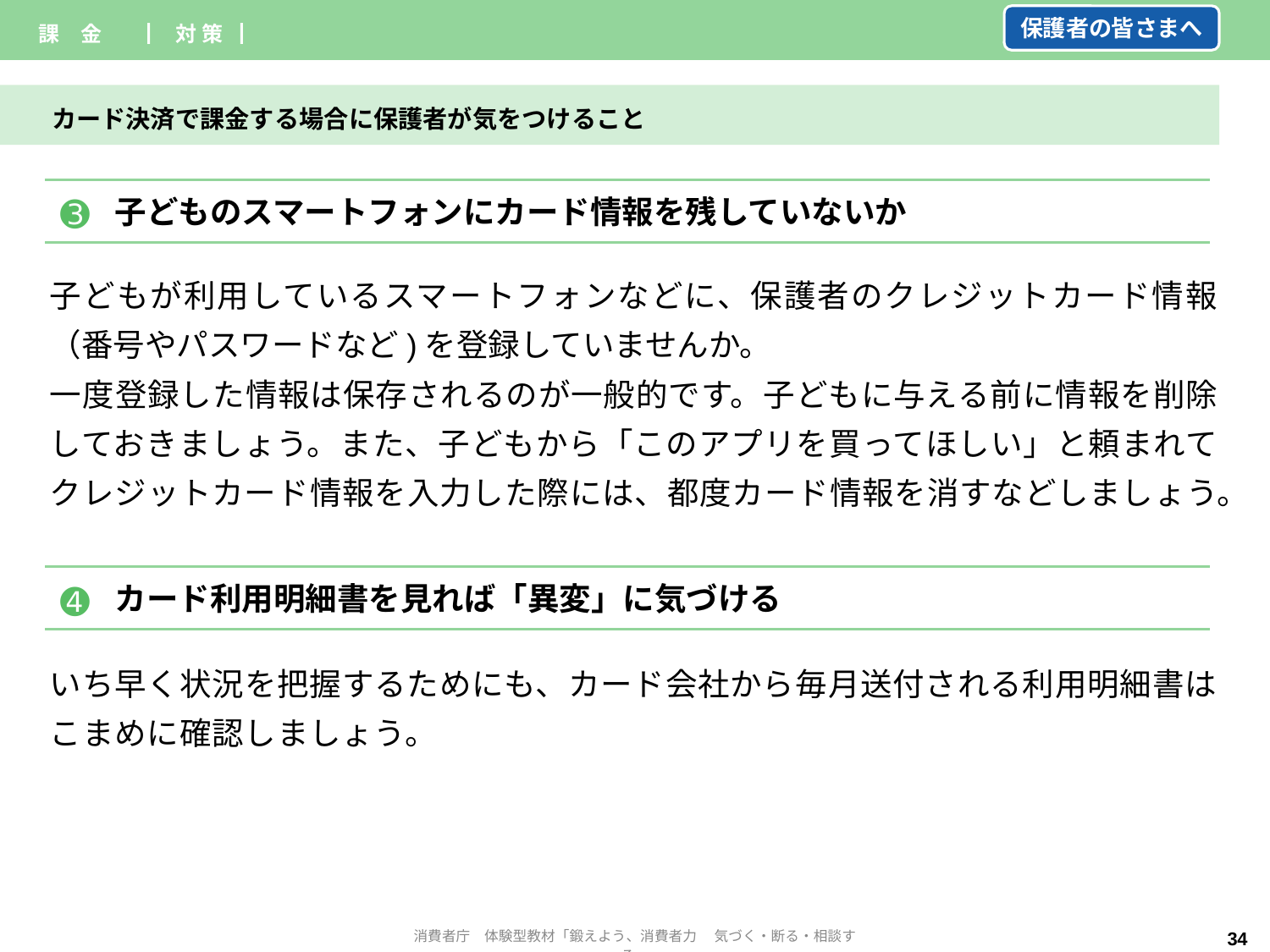

| 課　金 | ▏対 策▕ |  |  |
| --- | --- | --- | --- |
保護者の皆さまへ

カード決済で課金する場合に保護者が気をつけること
| ➌ | 子どものスマートフォンにカード情報を残していないか |
| --- | --- |
子どもが利用しているスマートフォンなどに、保護者のクレジットカード情報（番号やパスワードなど)を登録していませんか。
一度登録した情報は保存されるのが一般的です。子どもに与える前に情報を削除しておきましょう。また、子どもから「このアプリを買ってほしい」と頼まれてクレジットカード情報を入力した際には、都度カード情報を消すなどしましょう。
| ➍ | カード利用明細書を見れば「異変」に気づける |
| --- | --- |
いち早く状況を把握するためにも、カード会社から毎月送付される利用明細書は
こまめに確認しましょう。